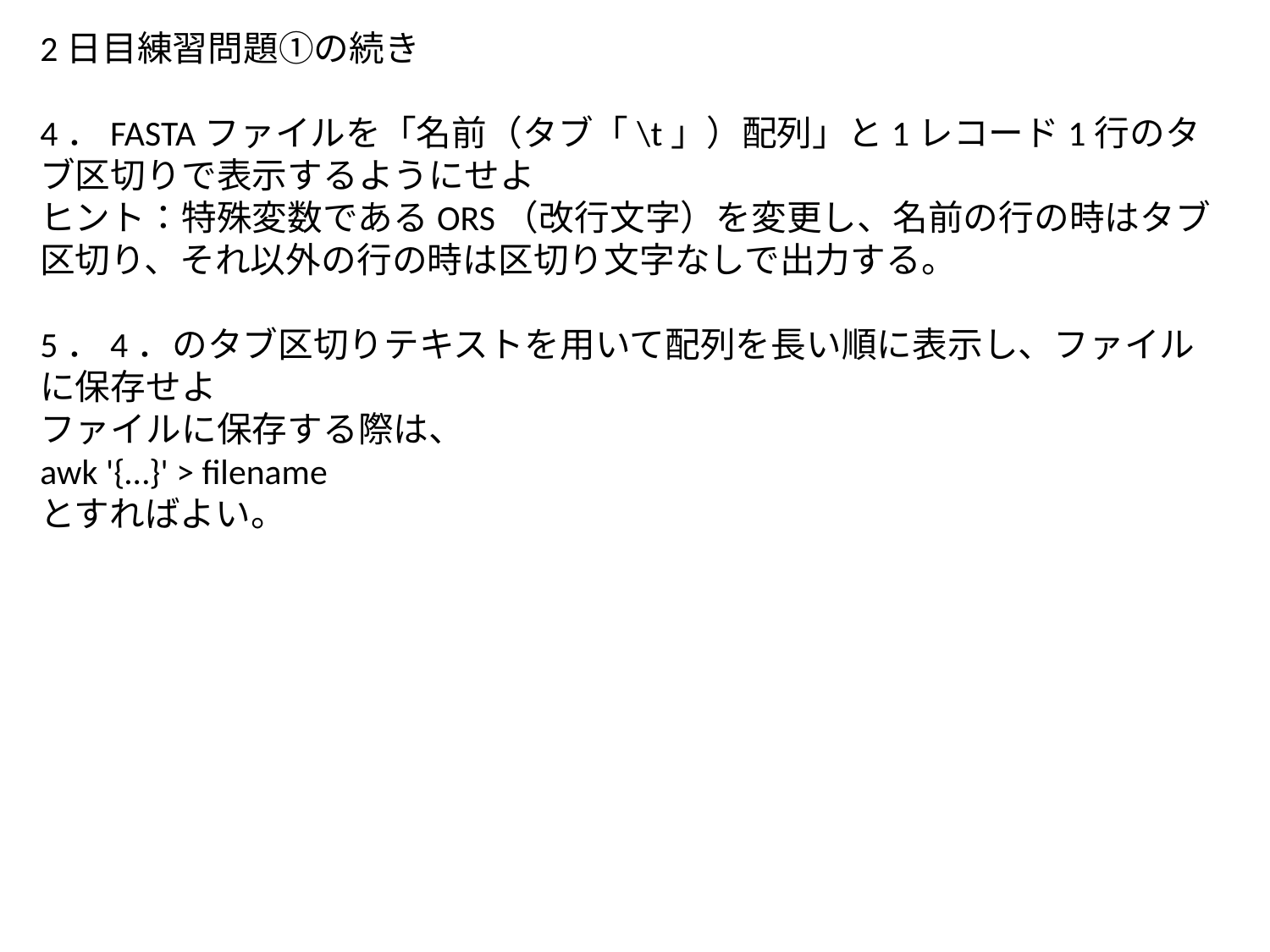

2日目練習問題①の続き

4．FASTAファイルを「名前（タブ「\t」）配列」と1レコード1行のタブ区切りで表示するようにせよ
ヒント：特殊変数であるORS（改行文字）を変更し、名前の行の時はタブ区切り、それ以外の行の時は区切り文字なしで出力する。

5．4．のタブ区切りテキストを用いて配列を長い順に表示し、ファイルに保存せよ
ファイルに保存する際は、
awk '{…}' > filename
とすればよい。